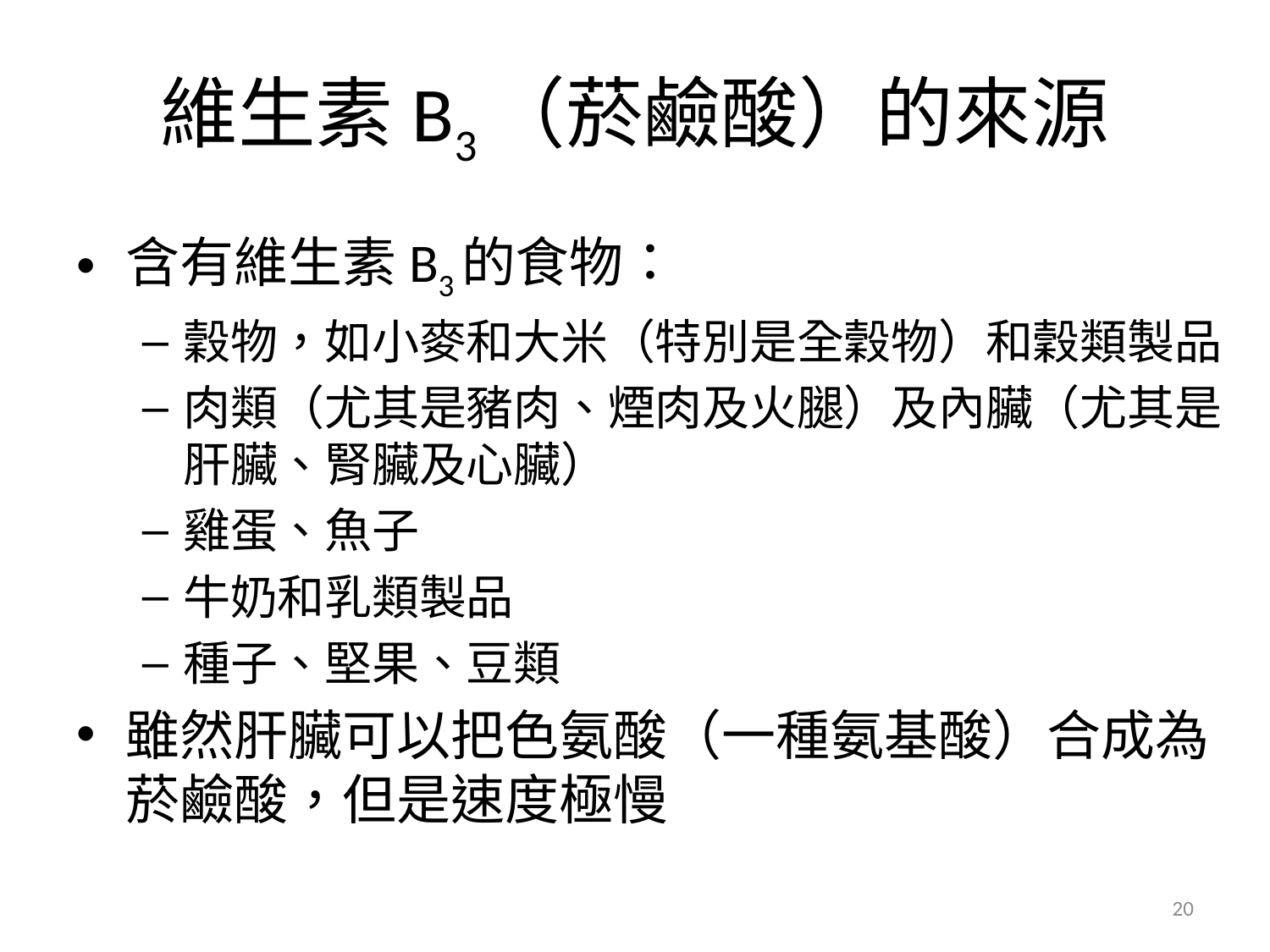

# 維生素B3（菸鹼酸）的來源
含有維生素B3的食物：
穀物，如小麥和大米（特別是全穀物）和穀類製品
肉類（尤其是豬肉、煙肉及火腿）及內臟（尤其是肝臟、腎臟及心臟）
雞蛋、魚子
牛奶和乳類製品
種子、堅果、豆類
雖然肝臟可以把色氨酸（一種氨基酸）合成為菸鹼酸，但是速度極慢
20